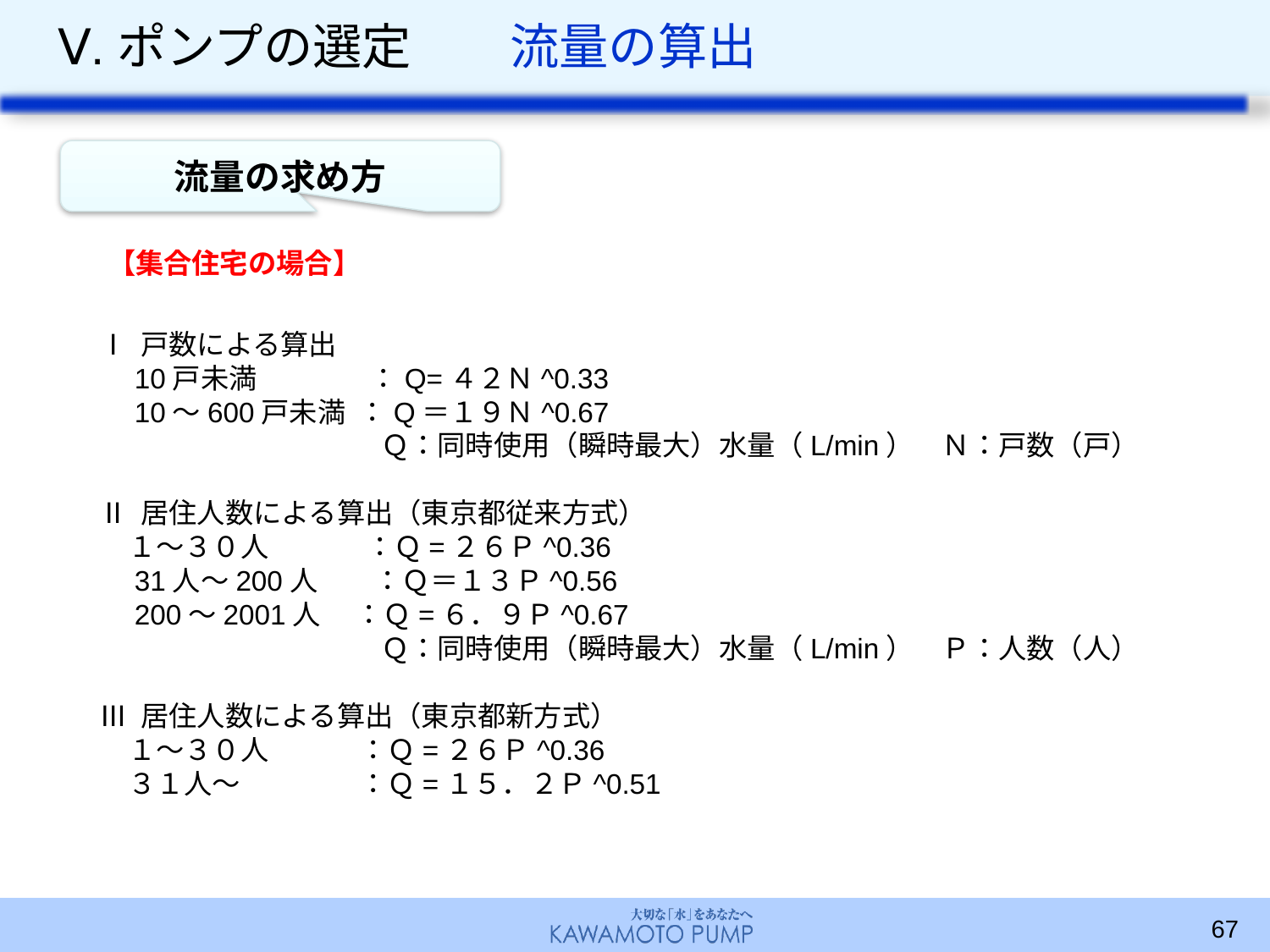

# Ⅴ.ポンプの選定　　流量の算出
流量の求め方
【集合住宅の場合】
Ⅰ 戸数による算出
　10戸未満　　　　：Q=４２Ｎ^0.33
　10～600戸未満  ：Q＝１９Ｎ^0.67
　　　　　　　　　　Ｑ：同時使用（瞬時最大）水量（L/min）　Ｎ：戸数（戸）

Ⅱ 居住人数による算出（東京都従来方式）
　１～３０人　　　  ：Ｑ=２６Ｐ^0.36
　31人～200人　　：Ｑ＝１３Ｐ^0.56
　200～2001人　 ：Ｑ=６．９Ｐ^0.67
　　　　　　　　　　Ｑ：同時使用（瞬時最大）水量（L/min）　Ｐ：人数（人）

Ⅲ 居住人数による算出（東京都新方式）
　１～３０人　　　 ：Ｑ=２６Ｐ^0.36
　３１人～　　　　 ：Ｑ=１５．２Ｐ^0.51

67